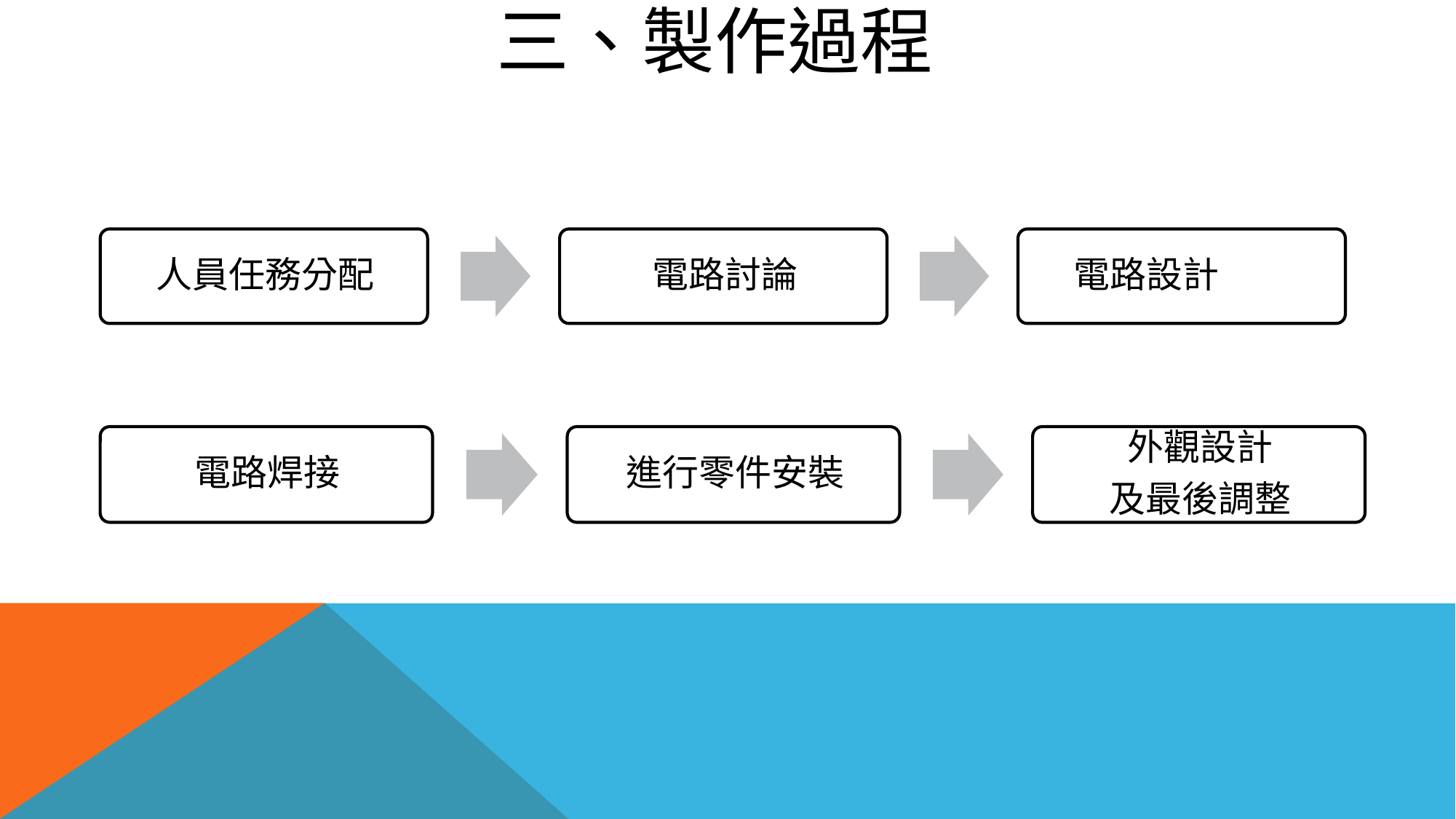

# 三、製作過程
人員任務分配

電路討論

電路設計撰寫
電路焊接

進行零件安裝

外觀設計
及最後調整